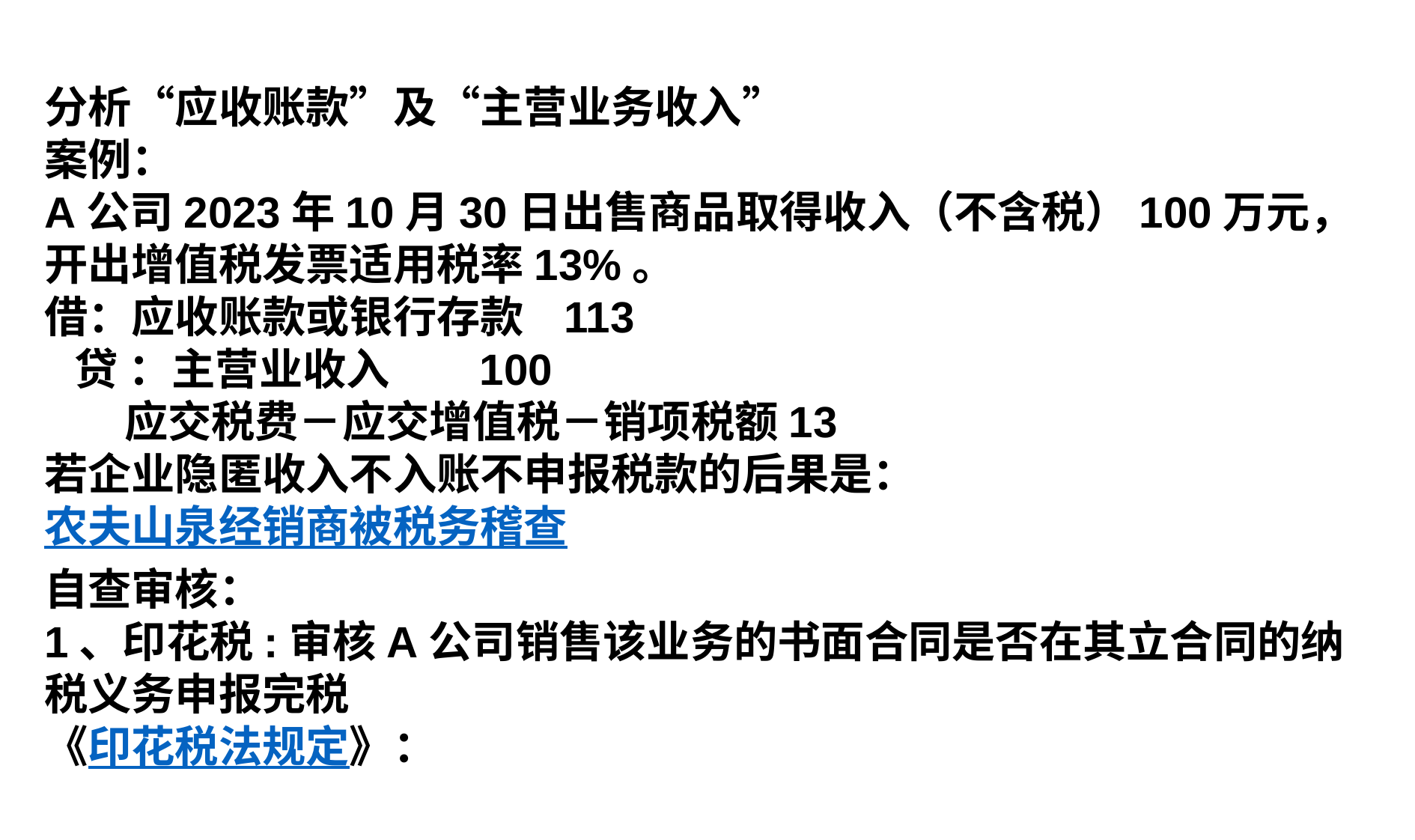

分析“应收账款”及“主营业务收入”
案例：
A公司2023年10月30日出售商品取得收入（不含税）100万元，开出增值税发票适用税率13%。
借：应收账款或银行存款   113
  贷 ：主营业收入        100
       应交税费－应交增值税－销项税额13
若企业隐匿收入不入账不申报税款的后果是：农夫山泉经销商被税务稽查
自查审核：
1、印花税:审核A公司销售该业务的书面合同是否在其立合同的纳税义务申报完税
《印花税法规定》：